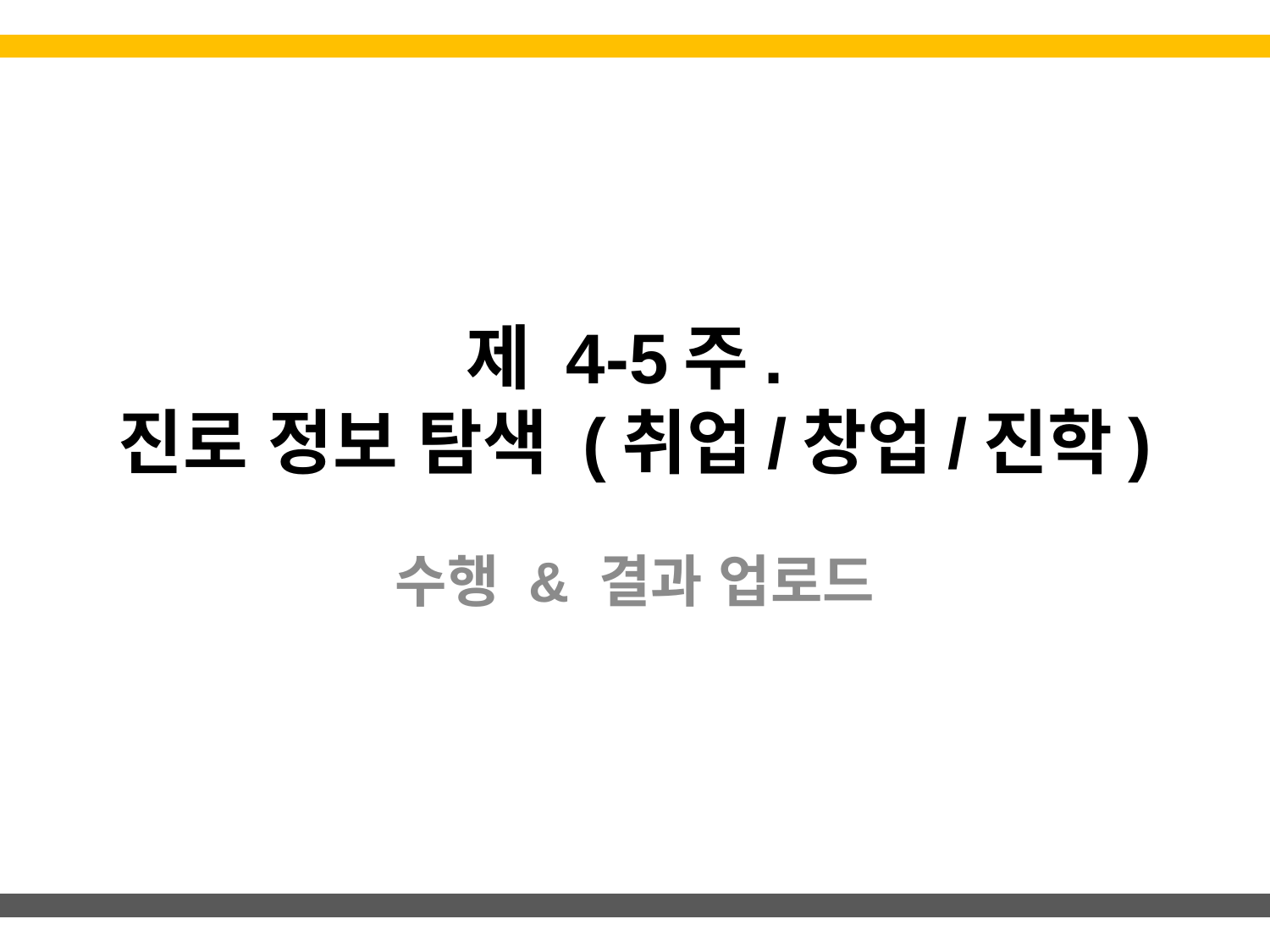

# 제 4-5주. 진로 정보 탐색 (취업/창업/진학)
수행 & 결과 업로드